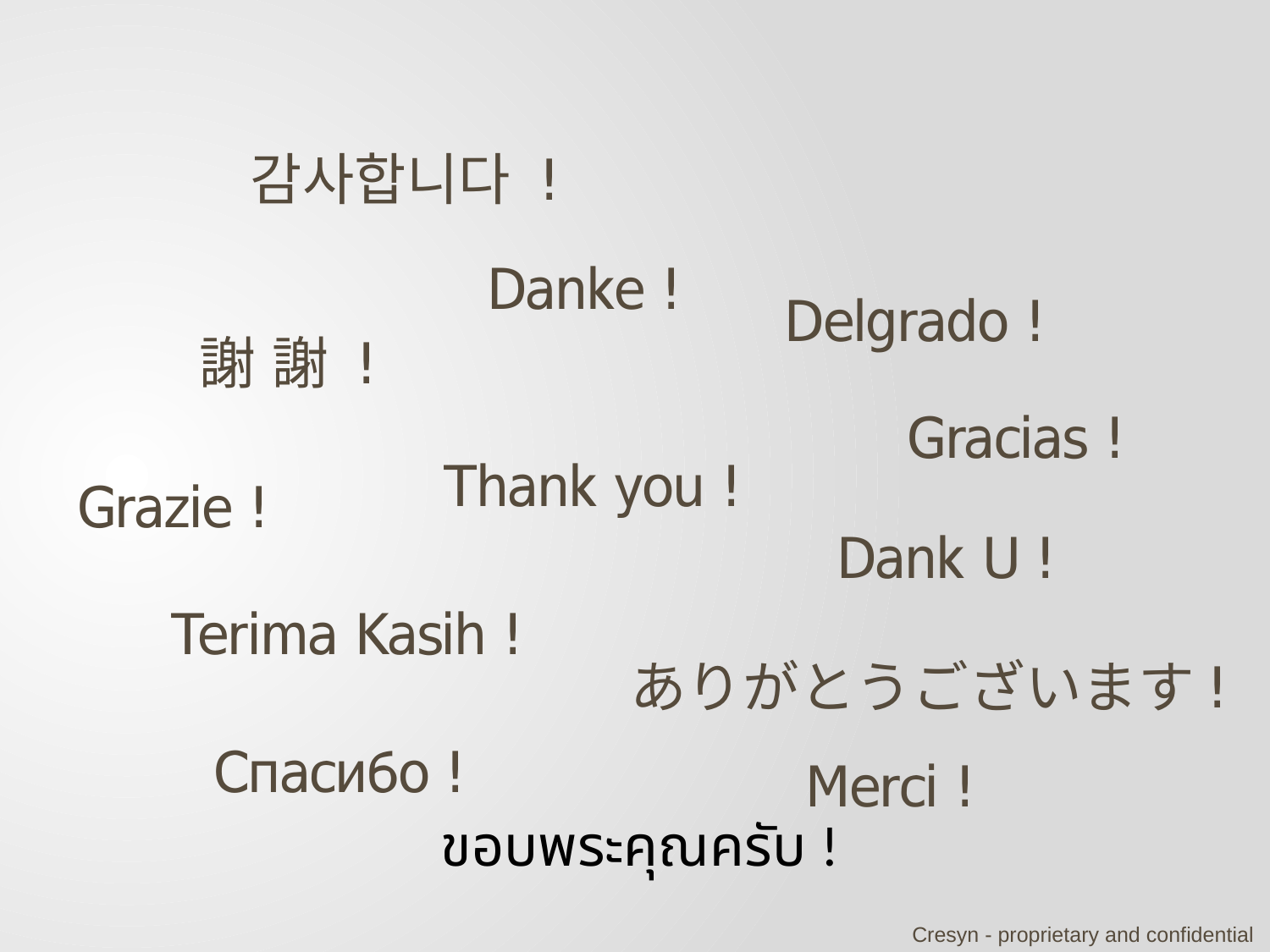

감사합니다 !
Danke !
Delgrado !
謝 謝 !
Gracias !
Thank you !
Grazie !
Dank U !
Terima Kasih !
ありがとうございます!
Спасибо !
Merci !
ขอบพระคุณครับ !